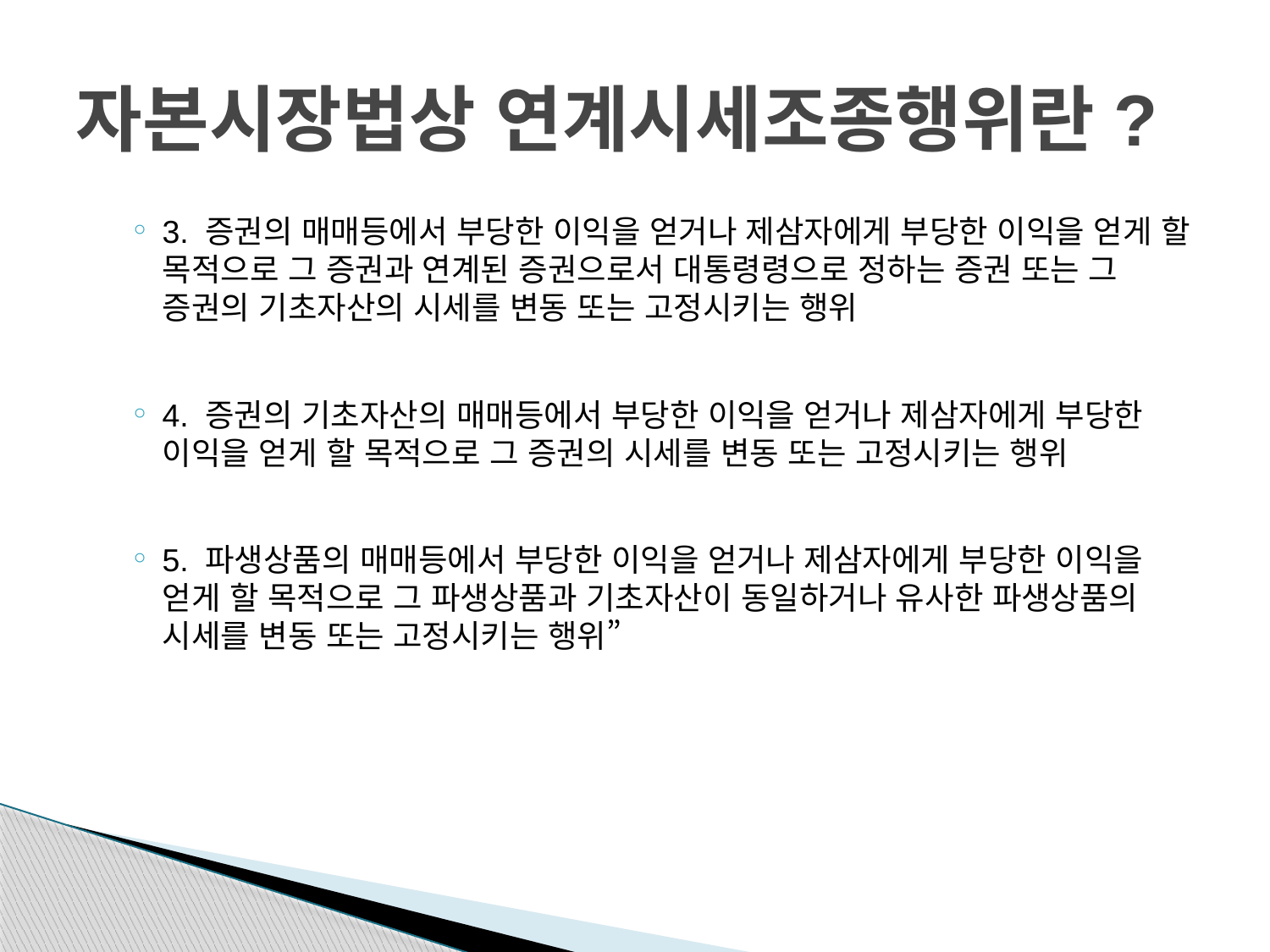

# 자본시장법상 연계시세조종행위란?
3. 증권의 매매등에서 부당한 이익을 얻거나 제삼자에게 부당한 이익을 얻게 할 목적으로 그 증권과 연계된 증권으로서 대통령령으로 정하는 증권 또는 그 증권의 기초자산의 시세를 변동 또는 고정시키는 행위

4. 증권의 기초자산의 매매등에서 부당한 이익을 얻거나 제삼자에게 부당한 이익을 얻게 할 목적으로 그 증권의 시세를 변동 또는 고정시키는 행위

5. 파생상품의 매매등에서 부당한 이익을 얻거나 제삼자에게 부당한 이익을 얻게 할 목적으로 그 파생상품과 기초자산이 동일하거나 유사한 파생상품의 시세를 변동 또는 고정시키는 행위”